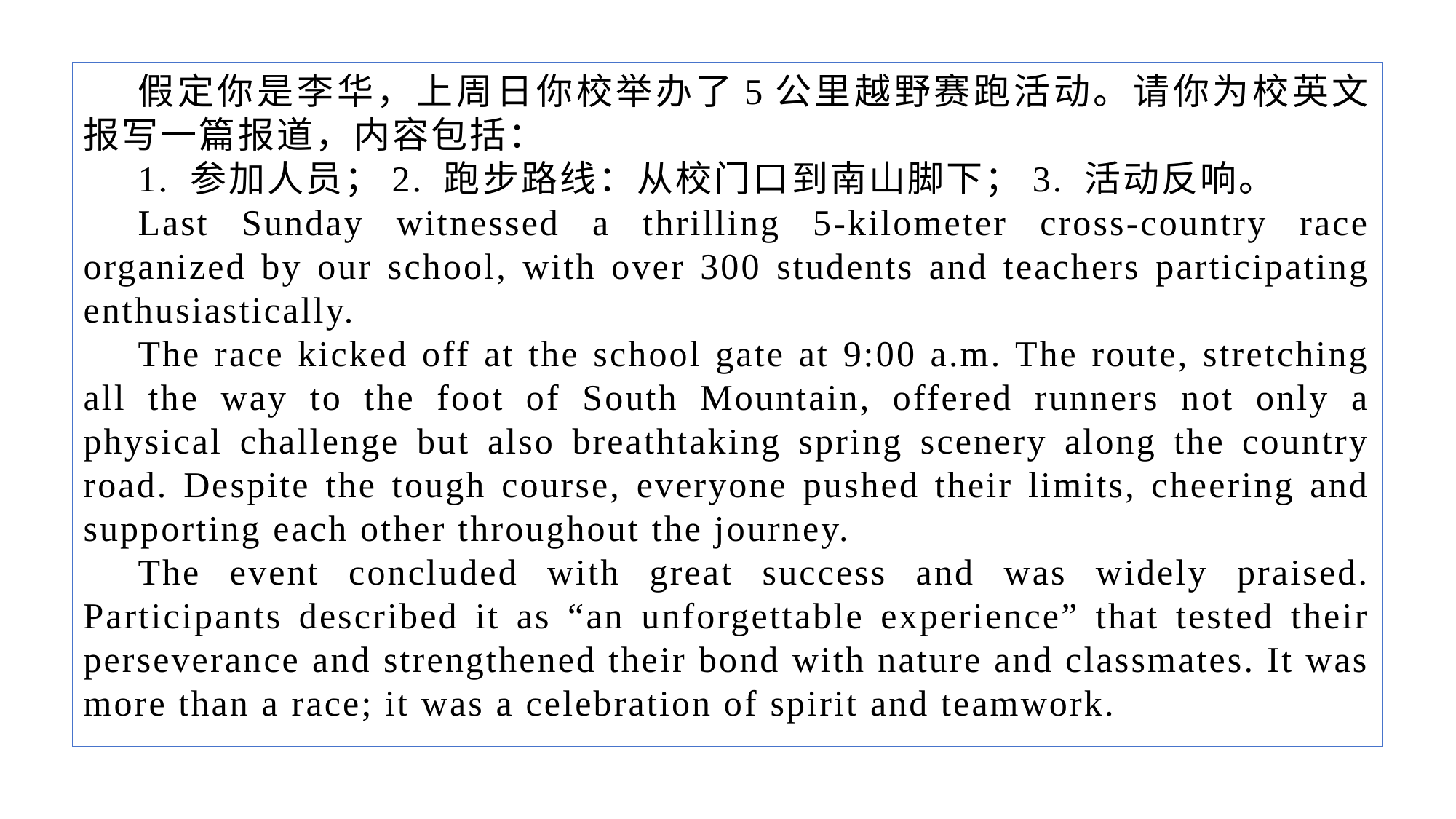

假定你是李华，上周日你校举办了5公里越野赛跑活动。请你为校英文报写一篇报道，内容包括：
1. 参加人员；2. 跑步路线：从校门口到南山脚下；3. 活动反响。
Last Sunday witnessed a thrilling 5-kilometer cross-country race organized by our school, with over 300 students and teachers participating enthusiastically.
The race kicked off at the school gate at 9:00 a.m. The route, stretching all the way to the foot of South Mountain, offered runners not only a physical challenge but also breathtaking spring scenery along the country road. Despite the tough course, everyone pushed their limits, cheering and supporting each other throughout the journey.
The event concluded with great success and was widely praised. Participants described it as “an unforgettable experience” that tested their perseverance and strengthened their bond with nature and classmates. It was more than a race; it was a celebration of spirit and teamwork.